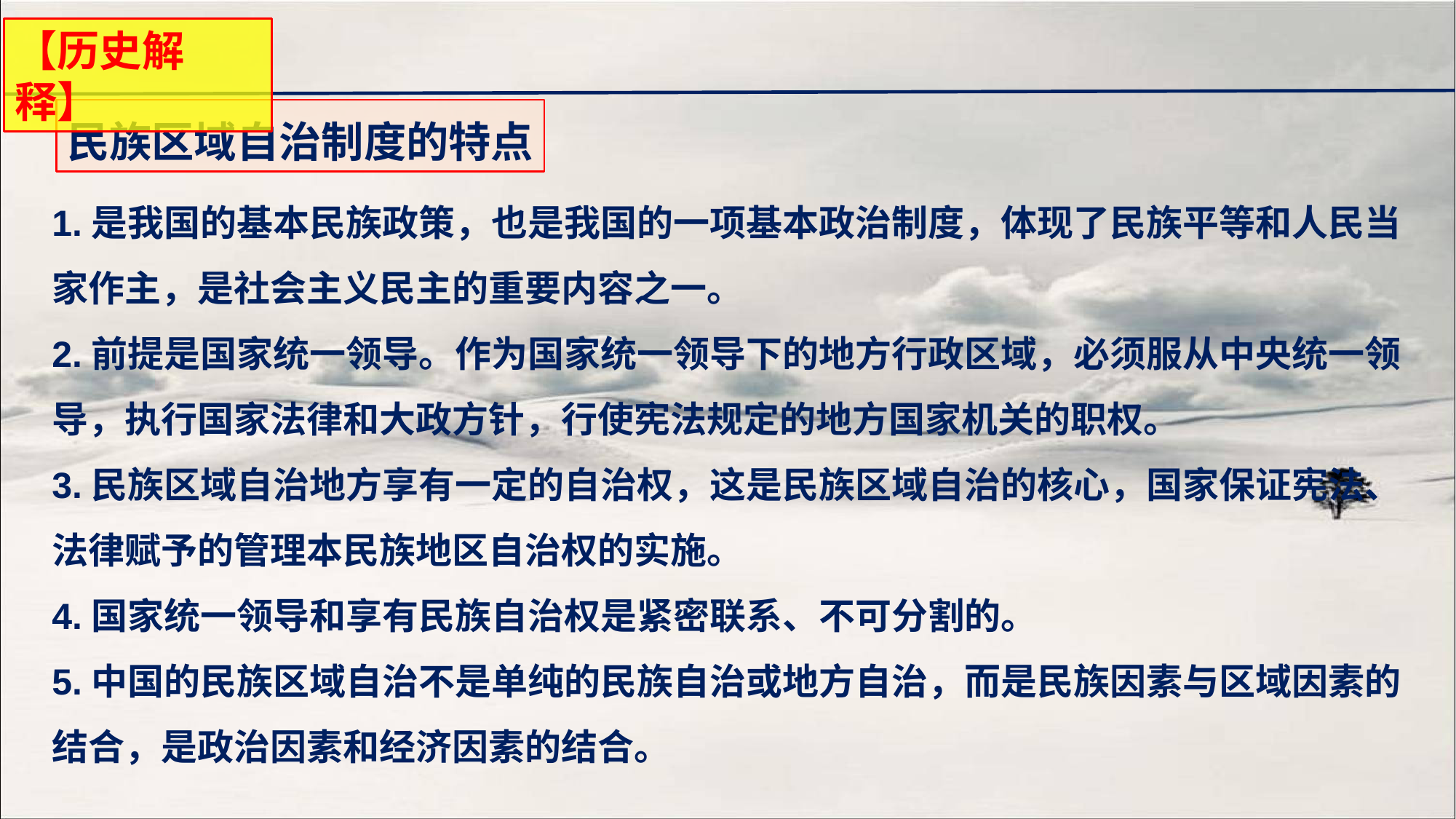

【历史解释】
民族区域自治制度的特点
1.是我国的基本民族政策，也是我国的一项基本政治制度，体现了民族平等和人民当家作主，是社会主义民主的重要内容之一。
2.前提是国家统一领导。作为国家统一领导下的地方行政区域，必须服从中央统一领导，执行国家法律和大政方针，行使宪法规定的地方国家机关的职权。
3.民族区域自治地方享有一定的自治权，这是民族区域自治的核心，国家保证宪法、法律赋予的管理本民族地区自治权的实施。
4.国家统一领导和享有民族自治权是紧密联系、不可分割的。
5.中国的民族区域自治不是单纯的民族自治或地方自治，而是民族因素与区域因素的结合，是政治因素和经济因素的结合。